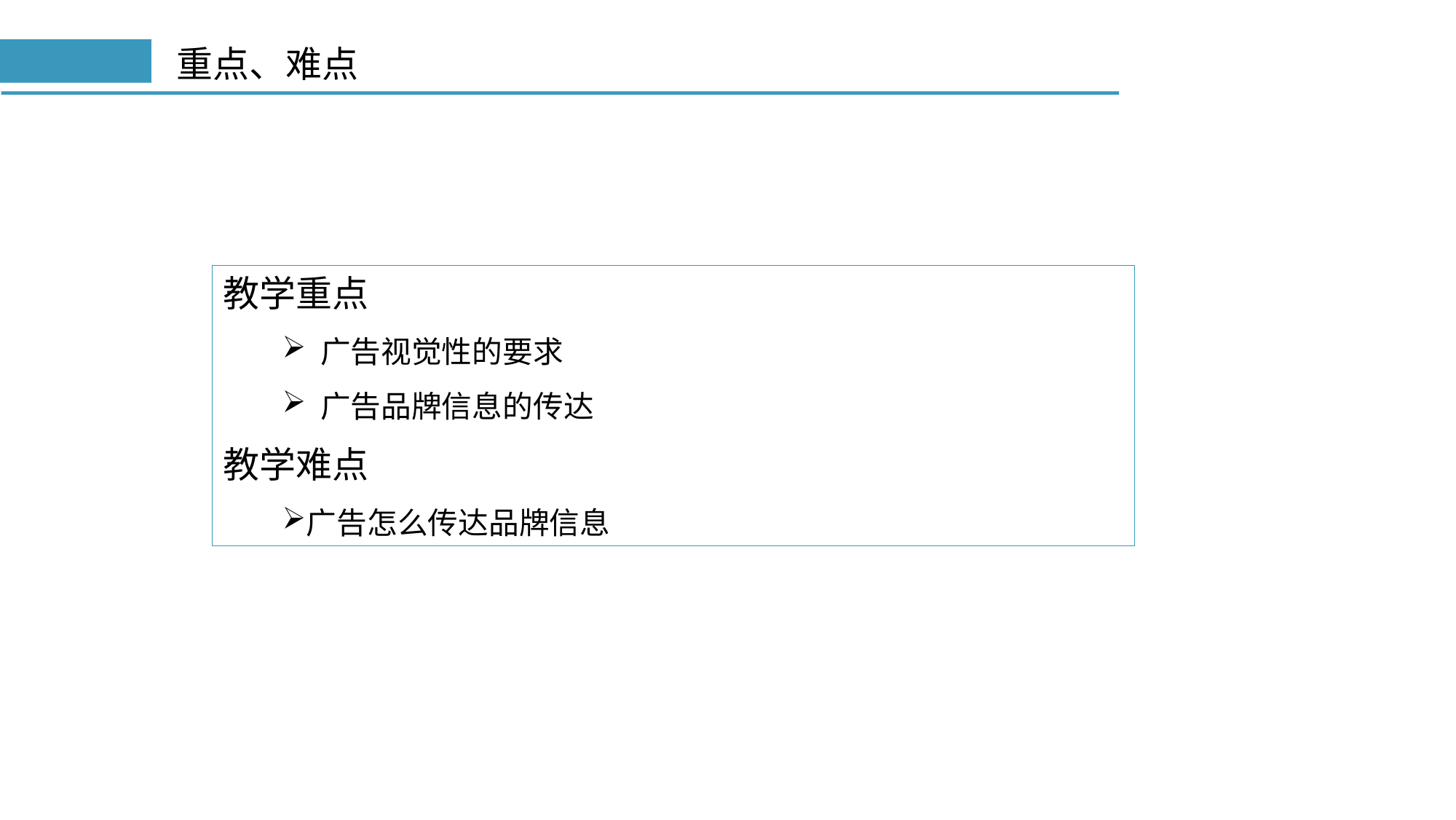

# 重点、难点
教学重点
 广告视觉性的要求
 广告品牌信息的传达
教学难点
广告怎么传达品牌信息